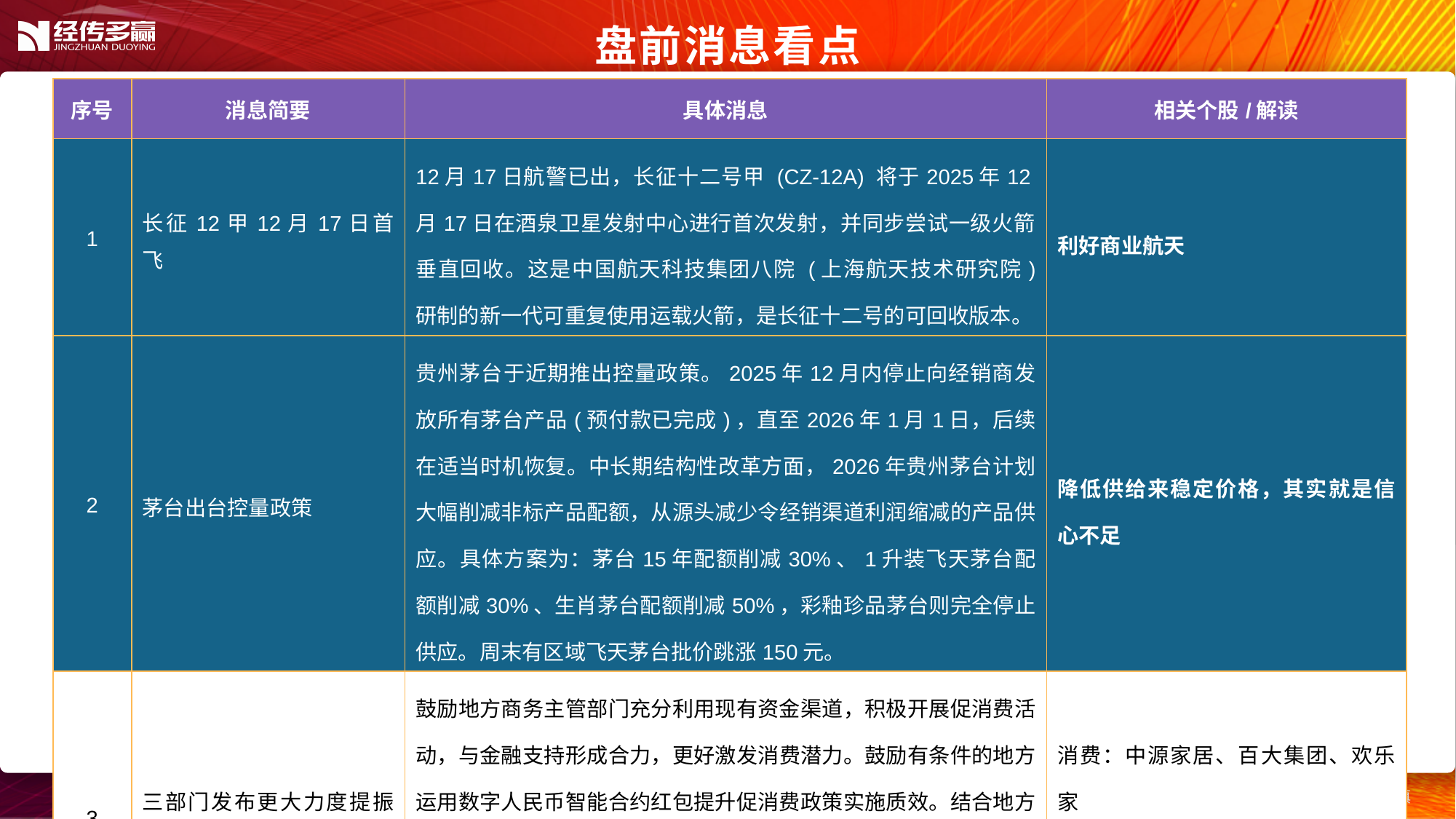

盘前消息看点
| 序号 | 消息简要 | 具体消息 | 相关个股/解读 |
| --- | --- | --- | --- |
| 1 | 长征12甲12月17日首飞 | 12月17日航警已出，长征十二号甲 (CZ-12A) 将于2025年12月17日在酒泉卫星发射中心进行首次发射，并同步尝试一级火箭垂直回收。这是中国航天科技集团八院 (上海航天技术研究院) 研制的新一代可重复使用运载火箭，是长征十二号的可回收版本。 | 利好商业航天 |
| 2 | 茅台出台控量政策 | 贵州茅台于近期推出控量政策。2025年12月内停止向经销商发放所有茅台产品(预付款已完成)，直至2026年1月1日，后续在适当时机恢复。中长期结构性改革方面，2026年贵州茅台计划大幅削减非标产品配额，从源头减少令经销渠道利润缩减的产品供应。具体方案为：茅台15年配额削减30%、1升装飞天茅台配额削减30%、生肖茅台配额削减50%，彩釉珍品茅台则完全停止供应。周末有区域飞天茅台批价跳涨150元。 | 降低供给来稳定价格，其实就是信心不足 |
| 3 | 三部门发布更大力度提振消费的通知 | 鼓励地方商务主管部门充分利用现有资金渠道，积极开展促消费活动，与金融支持形成合力，更好激发消费潜力。鼓励有条件的地方运用数字人民币智能合约红包提升促消费政策实施质效。结合地方实际探索运用融资担保、贷款贴息、风险补偿等多种方式，加强财政、商务、金融政策协同配合，引导信贷资金加大向消费重点领域投放。 | 消费：中源家居、百大集团、欢乐家 数字人民币：恒宝股份、东信和平、御银股份、京北方 |
| 4 |  |  |  |
| 5 |  |  |  |